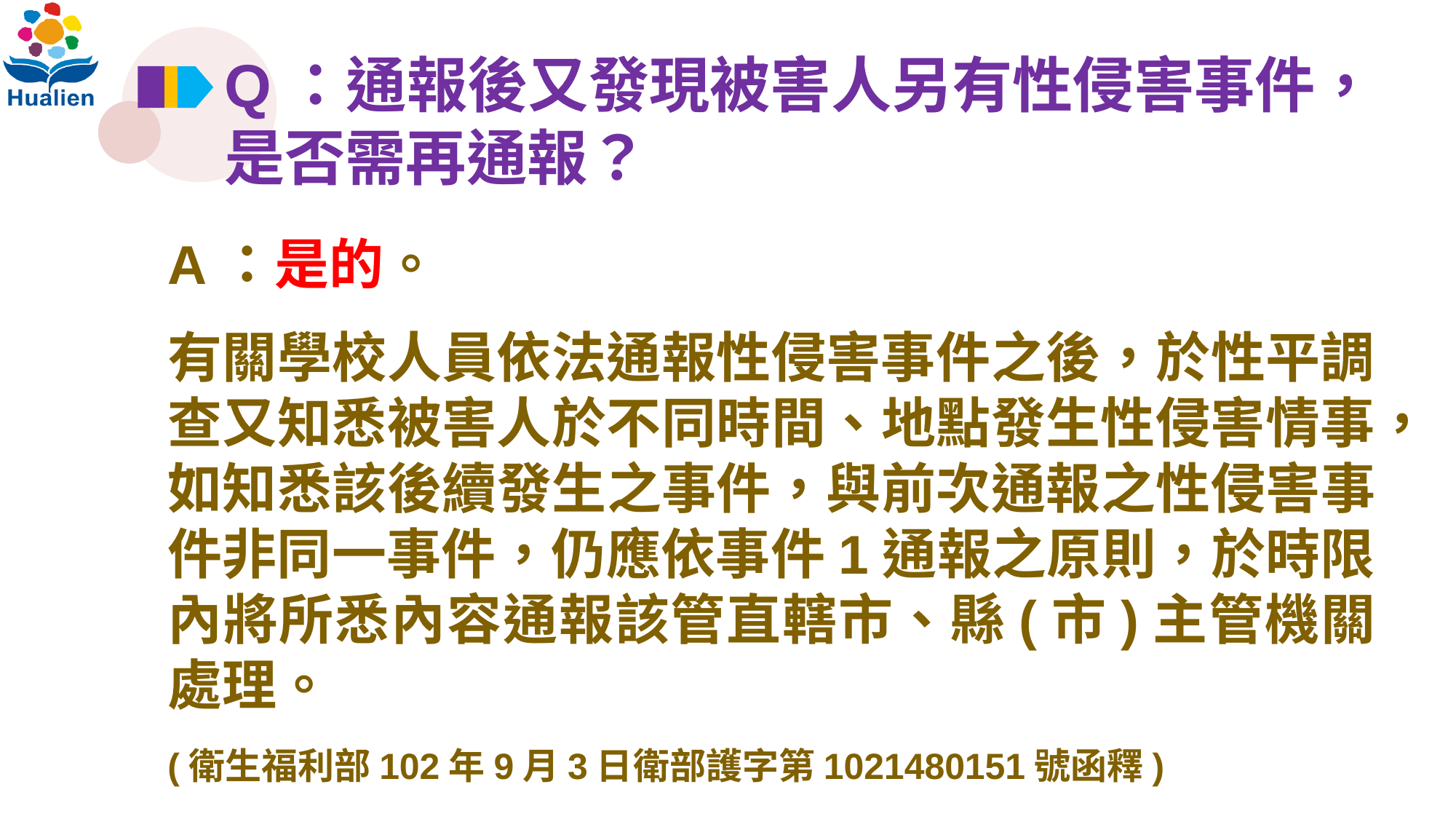

Q：通報後又發現被害人另有性侵害事件，是否需再通報？

A：是的。
有關學校人員依法通報性侵害事件之後，於性平調查又知悉被害人於不同時間、地點發生性侵害情事，如知悉該後續發生之事件，與前次通報之性侵害事件非同一事件，仍應依事件1通報之原則，於時限內將所悉內容通報該管直轄市、縣(市)主管機關處理。
(衛生福利部102年9月3日衛部護字第1021480151號函釋)